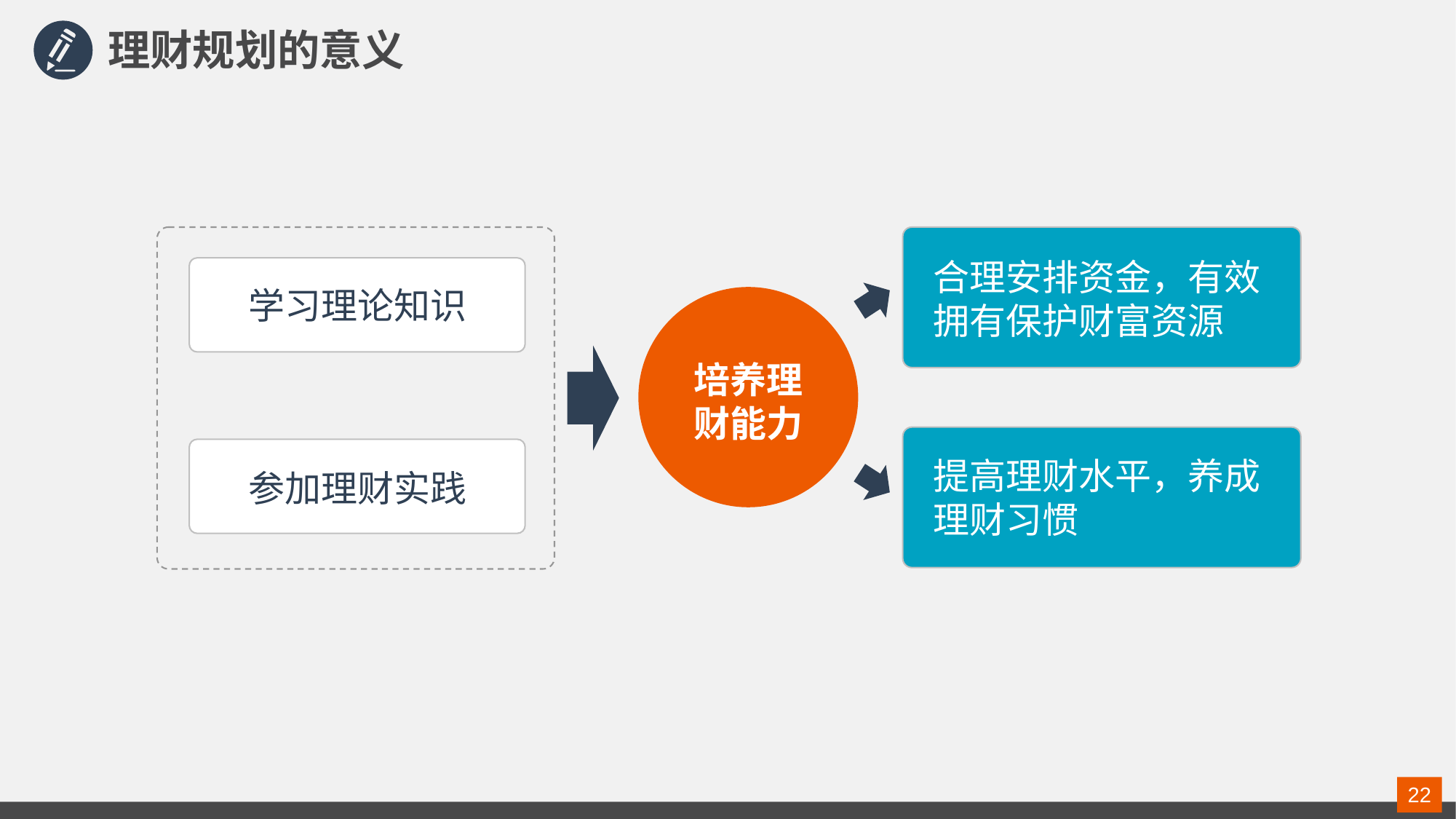

理财规划的意义

合理安排资金，有效拥有保护财富资源

学习理论知识

培养理财能力

提高理财水平，养成理财习惯
参加理财实践